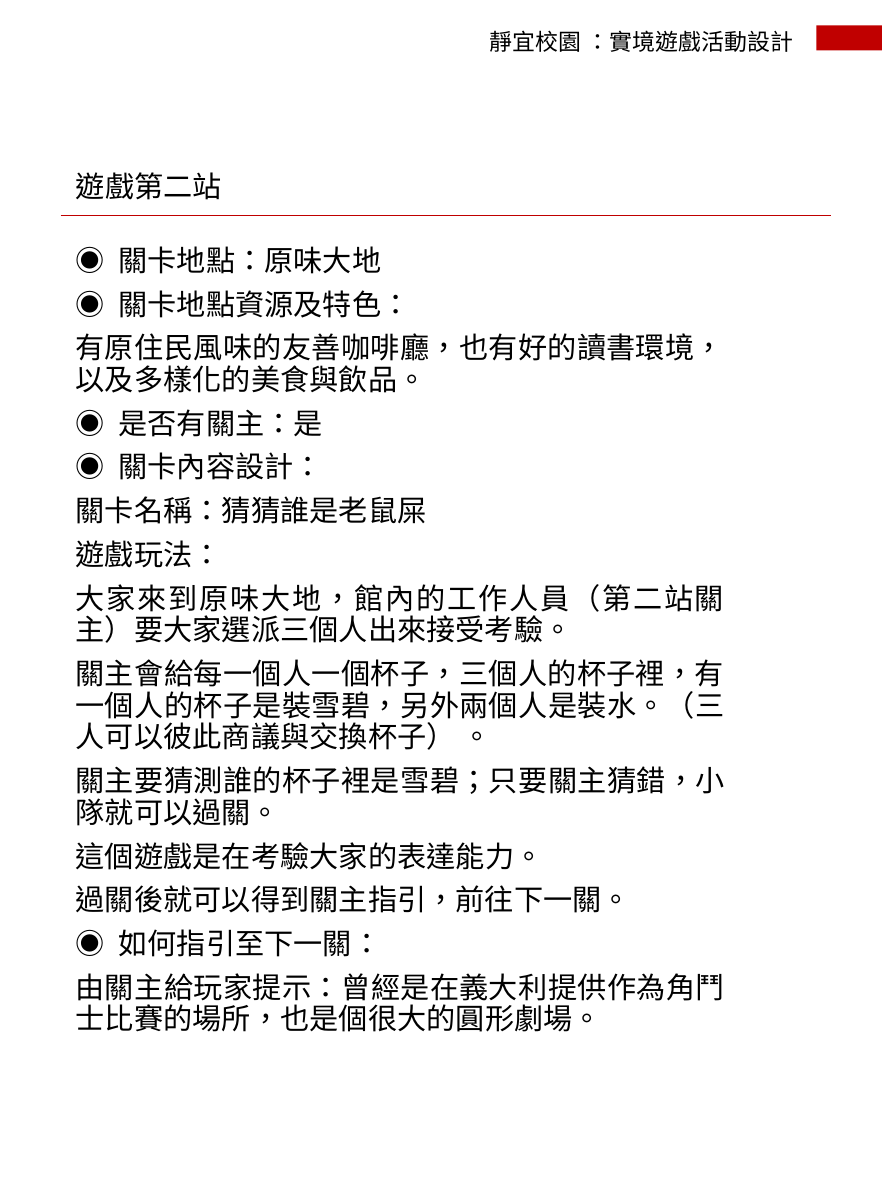

靜宜校園 ：實境遊戲活動設計

遊戲第二站
◉ 關卡地點：原味大地
◉ 關卡地點資源及特色：
有原住民風味的友善咖啡廳，也有好的讀書環境，以及多樣化的美食與飲品。
◉ 是否有關主：是
◉ 關卡內容設計：
關卡名稱：猜猜誰是老鼠屎
遊戲玩法：
大家來到原味大地，館內的工作人員（第二站關主）要大家選派三個人出來接受考驗。
關主會給每一個人一個杯子，三個人的杯子裡，有一個人的杯子是裝雪碧，另外兩個人是裝水。（三人可以彼此商議與交換杯子） 。
關主要猜測誰的杯子裡是雪碧；只要關主猜錯，小隊就可以過關。
這個遊戲是在考驗大家的表達能力。
過關後就可以得到關主指引，前往下一關。
◉ 如何指引至下一關：
由關主給玩家提示：曾經是在義大利提供作為角鬥士比賽的場所，也是個很大的圓形劇場。